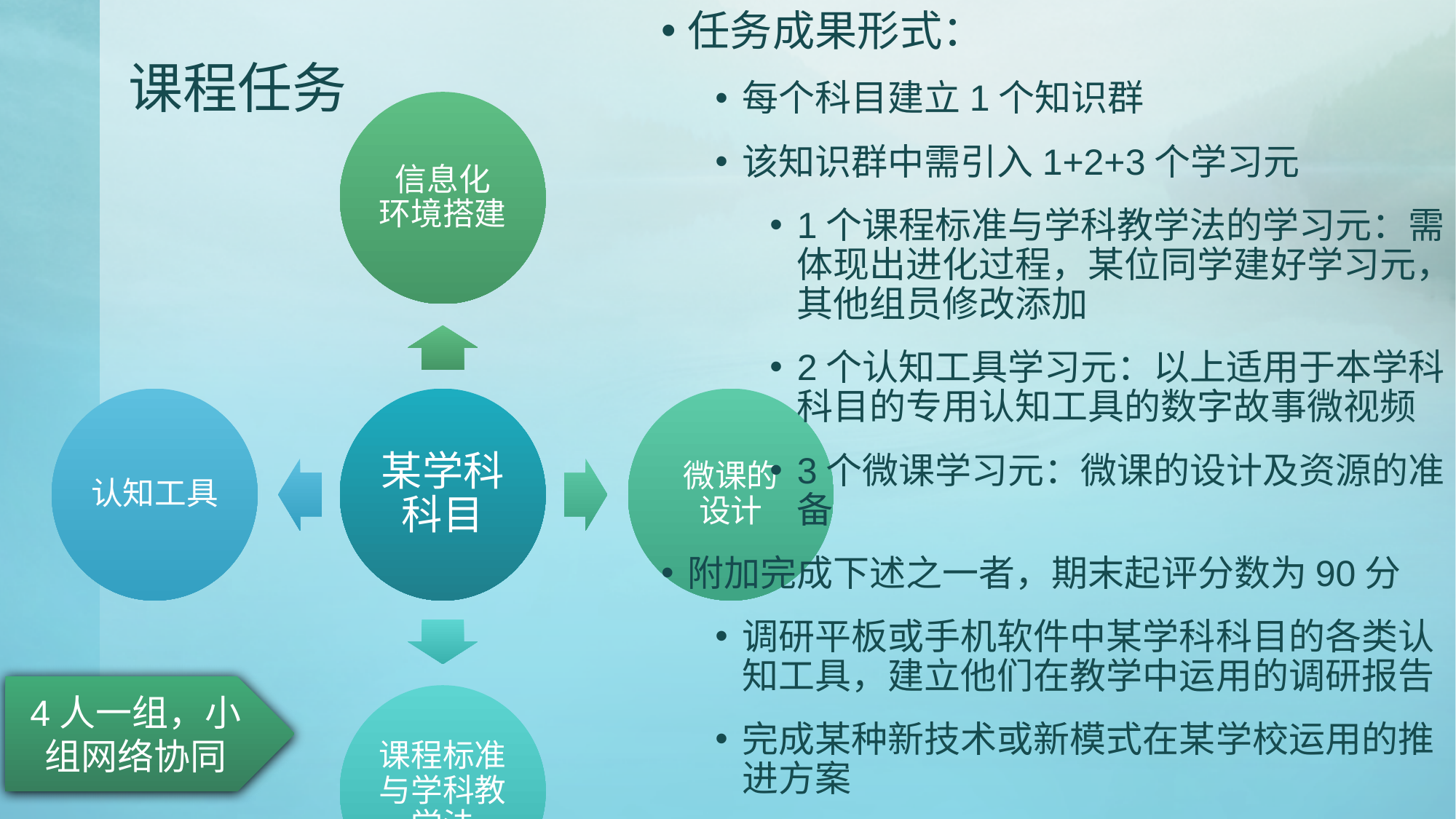

# 课程任务
任务成果形式：
每个科目建立1个知识群
该知识群中需引入1+2+3个学习元
1个课程标准与学科教学法的学习元：需体现出进化过程，某位同学建好学习元，其他组员修改添加
2个认知工具学习元：以上适用于本学科科目的专用认知工具的数字故事微视频
3个微课学习元：微课的设计及资源的准备
附加完成下述之一者，期末起评分数为90分
调研平板或手机软件中某学科科目的各类认知工具，建立他们在教学中运用的调研报告
完成某种新技术或新模式在某学校运用的推进方案
某学科科目

信息化
环境搭建

微课的
设计

课程标准与学科教学法

认知工具
4人一组，小组网络协同